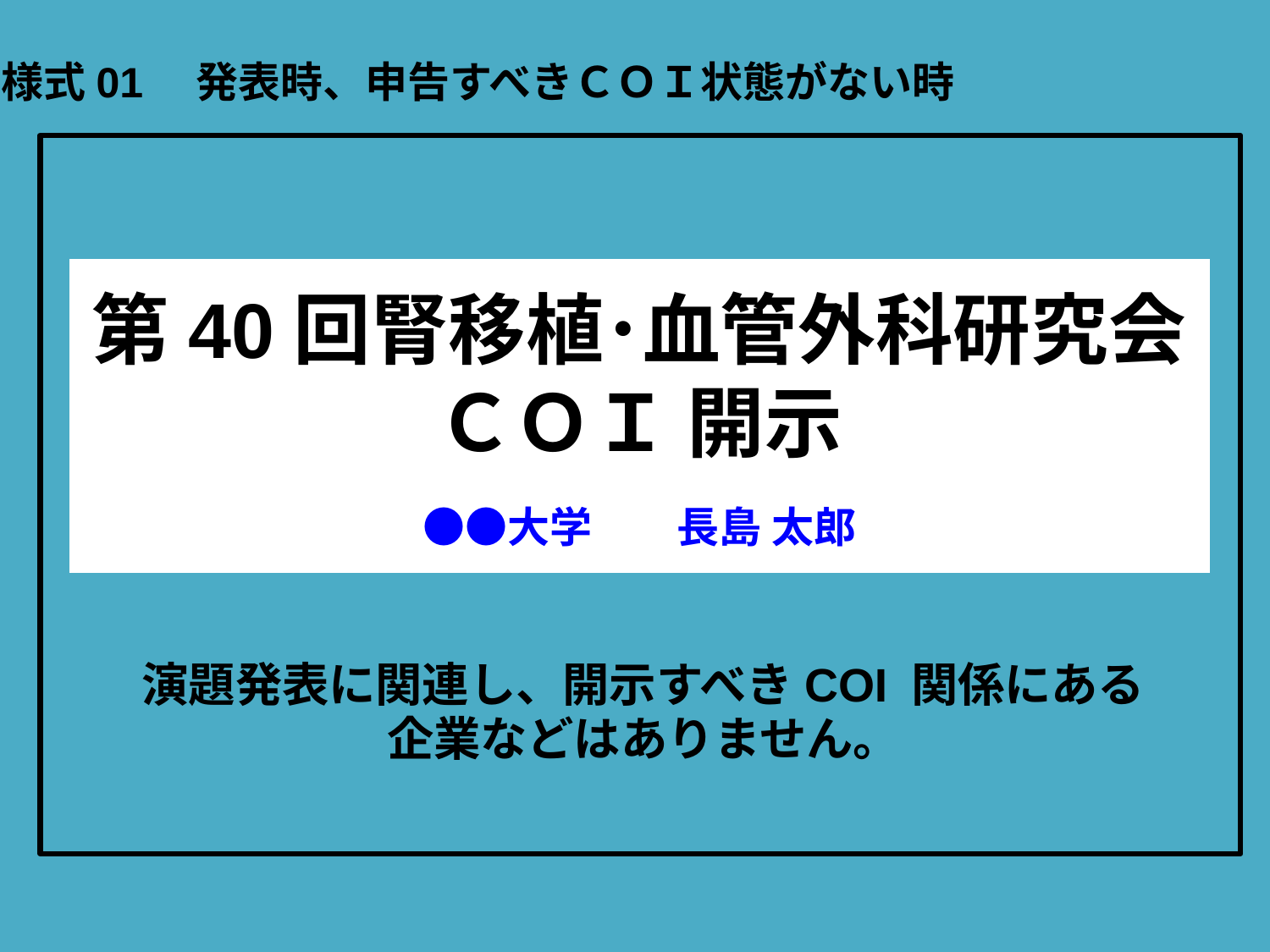

様式01　発表時、申告すべきＣＯＩ状態がない時

# 第40回腎移植･血管外科研究会 ＣＯＩ 開示 　 ●●大学　　長島 太郎

　演題発表に関連し、開示すべきCOI 関係にある
企業などはありません。